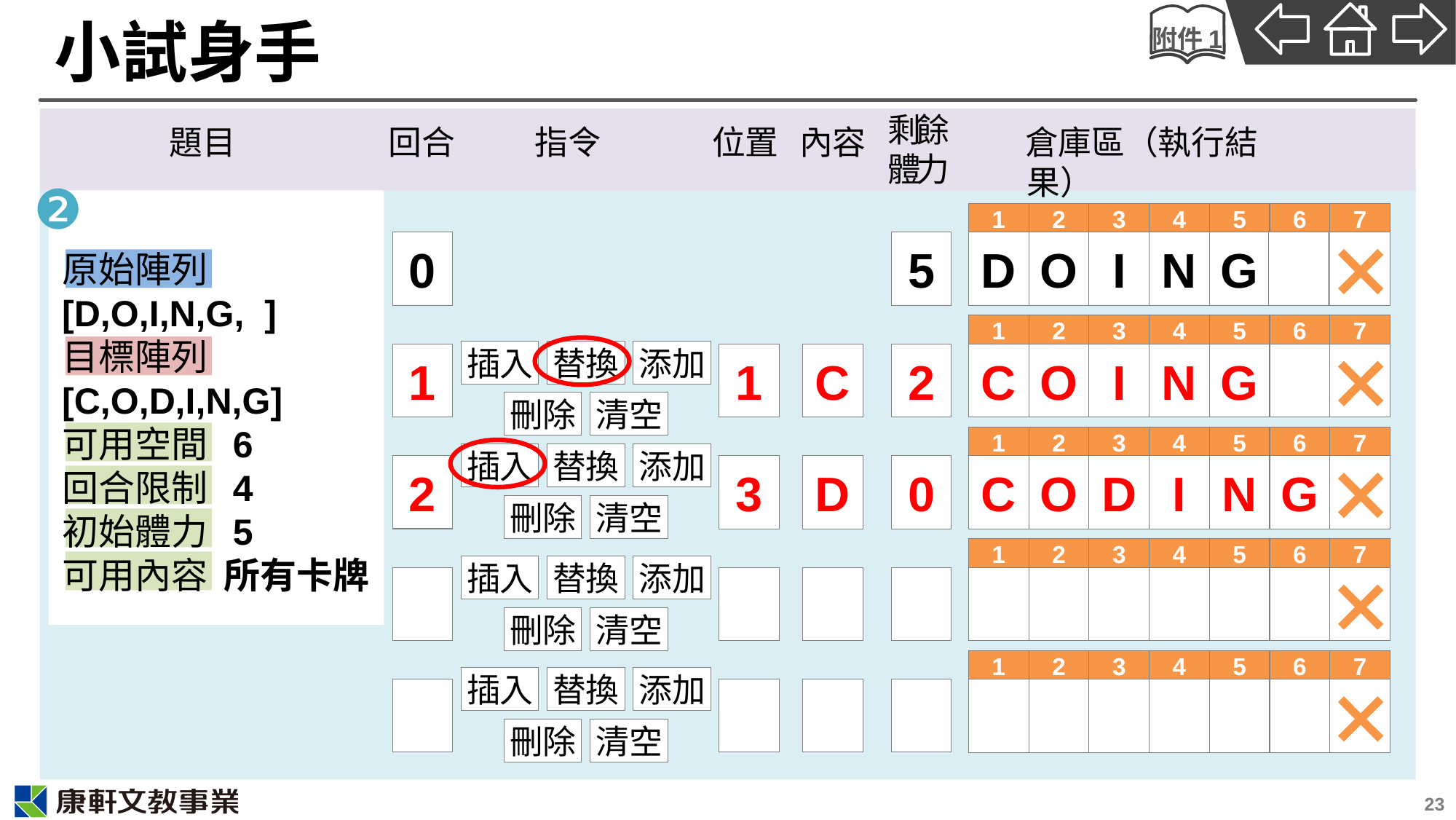

# 小試身手
附件1

剩餘
體力
題目
回合
指令
位置
內容
倉庫區（執行結果）

❷

1
2
3
4
5
6
7
D
O
I

N

G

0
5
原始陣列
[D,O,I,N,G,  ]
目標陣列
[C,O,D,I,N,G]
可用空間  6
回合限制  4
初始體力  5
可用內容  所有卡牌

1
2
3
4
5
6
7

插入
替換
添加

1

1

C

2
C
O
I
N
G
刪除
清空
1
2
3
4
5
6
7

插入
替換
添加
2
C
O
D
I
N
G

3

D

0
刪除
清空
1
2
3
4
5
6
7

插入
替換
添加

刪除
清空
1
2
3
4
5
6
7

插入
替換
添加

刪除
清空
23